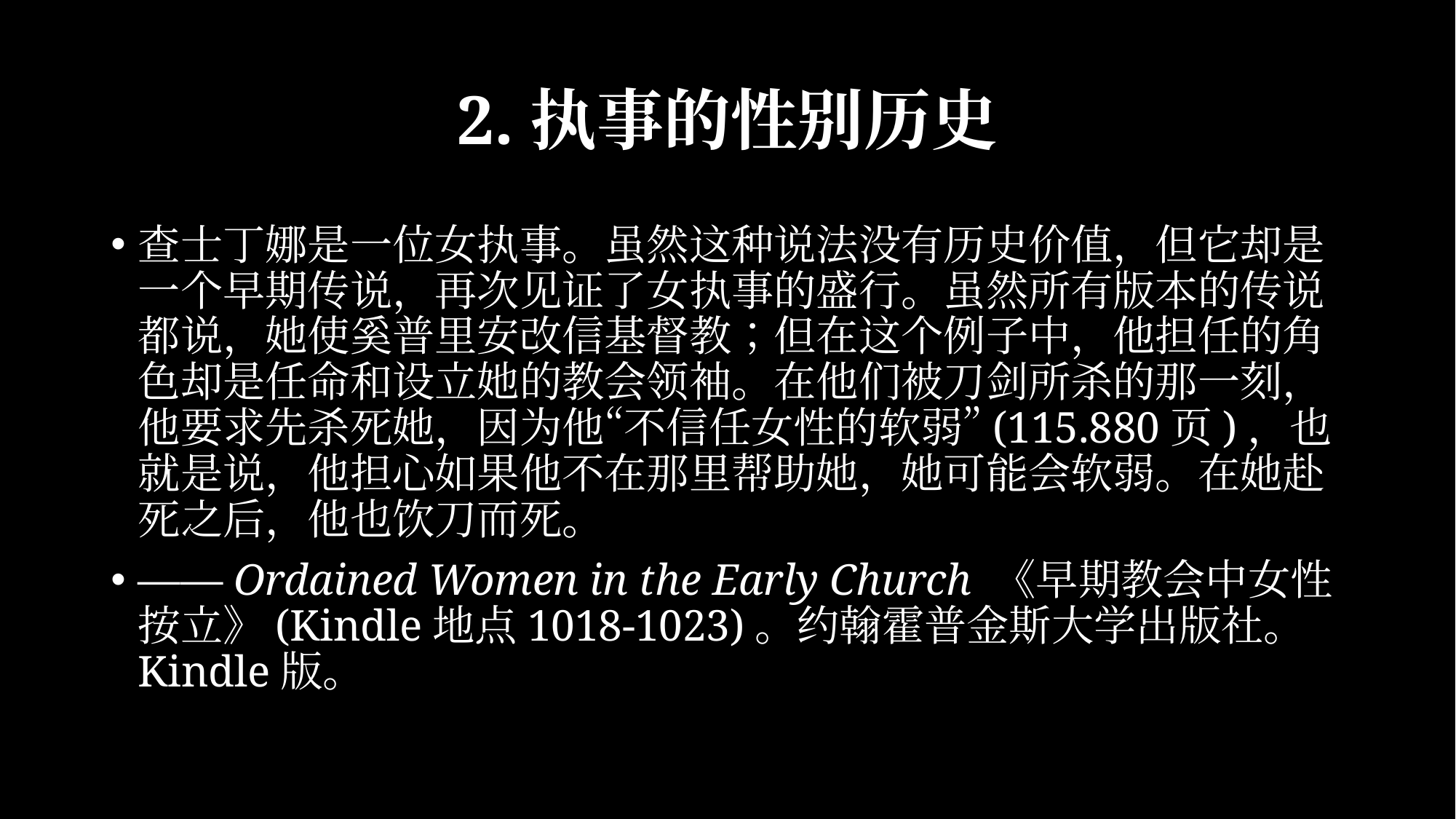

# 2.执事的性别历史
查士丁娜是一位女执事。虽然这种说法没有历史价值，但它却是一个早期传说，再次见证了女执事的盛行。虽然所有版本的传说都说，她使奚普里安改信基督教；但在这个例子中，他担任的角色却是任命和设立她的教会领袖。在他们被刀剑所杀的那一刻，他要求先杀死她，因为他“不信任女性的软弱”(115.880页)，也就是说，他担心如果他不在那里帮助她，她可能会软弱。在她赴死之后，他也饮刀而死。
—— Ordained Women in the Early Church 《早期教会中女性按立》(Kindle地点1018-1023)。约翰霍普金斯大学出版社。Kindle版。